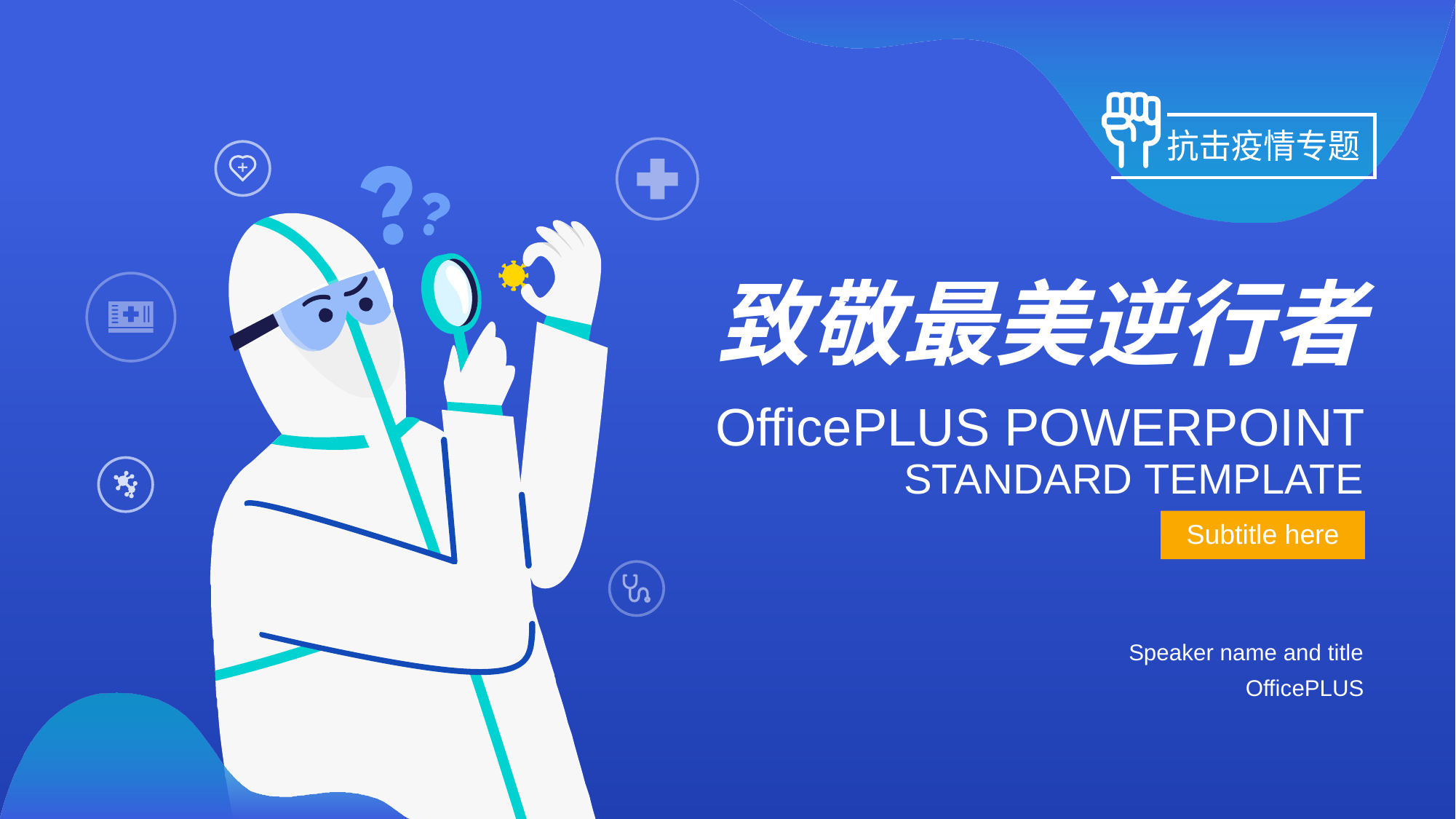

抗击疫情专题
致敬最美逆行者
# OfficePLUS POWERPOINT STANDARD TEMPLATE
Subtitle here
Speaker name and title
OfficePLUS